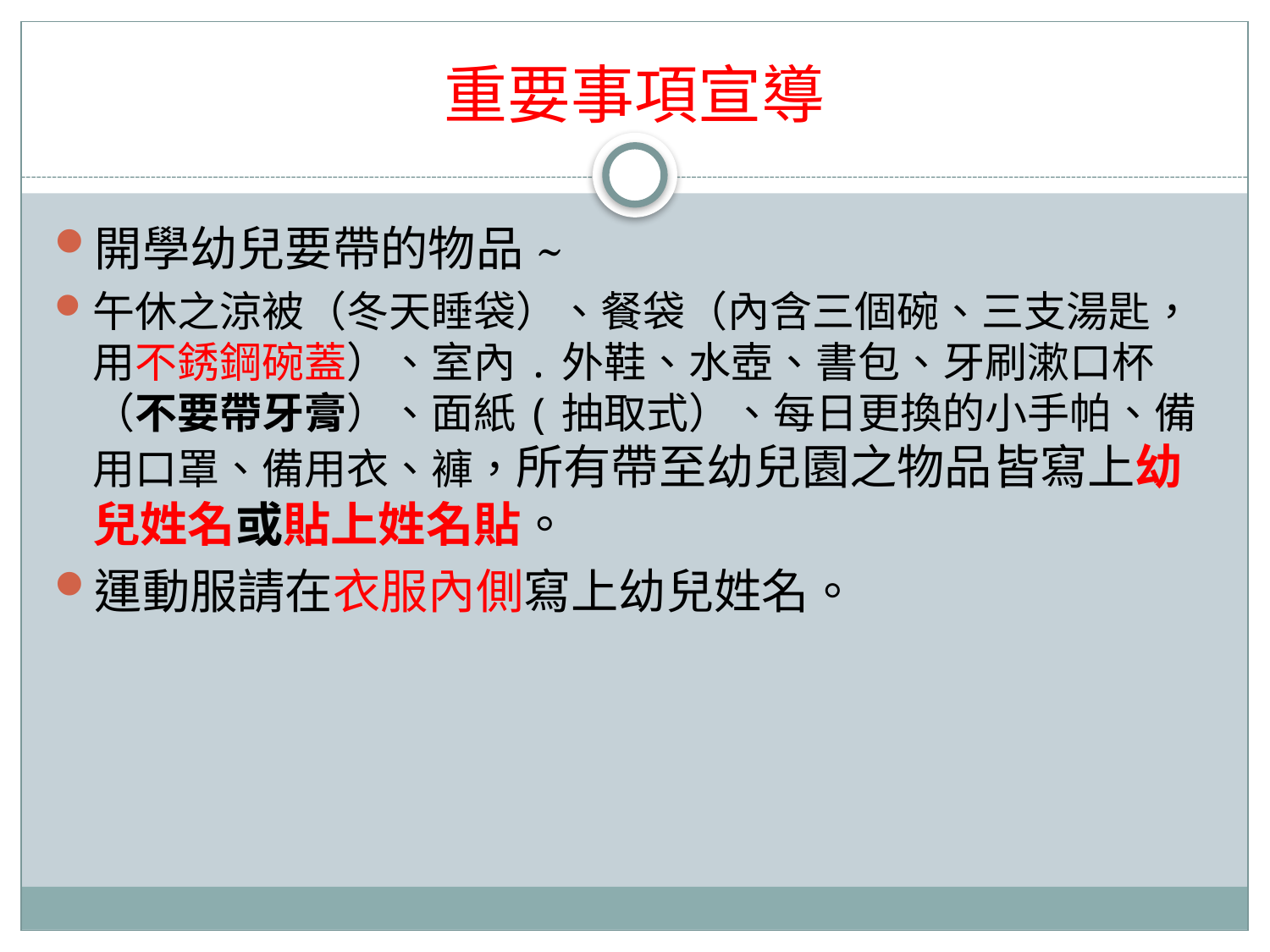

# 重要事項宣導
開學幼兒要帶的物品~
午休之涼被（冬天睡袋）、餐袋（內含三個碗、三支湯匙，用不銹鋼碗蓋）、室內.外鞋、水壺、書包、牙刷漱口杯（不要帶牙膏）、面紙(抽取式）、每日更換的小手帕、備用口罩、備用衣、褲，所有帶至幼兒園之物品皆寫上幼兒姓名或貼上姓名貼。
運動服請在衣服內側寫上幼兒姓名。